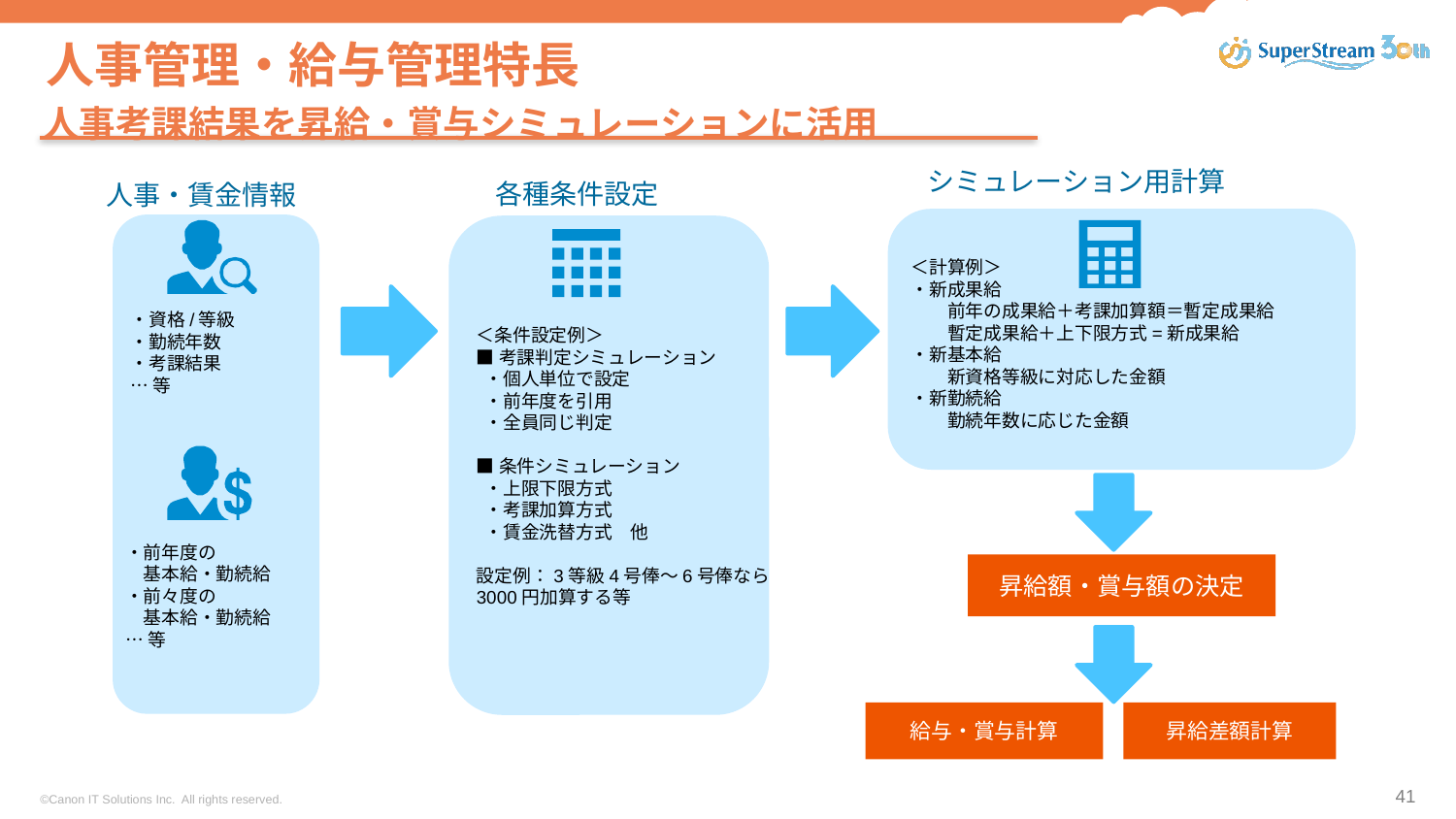

# 人事管理・給与管理特長
人事考課結果を昇給・賞与シミュレーションに活用

シミュレーション用計算
各種条件設定
人事・賃金情報

＜計算例＞
・新成果給
　　前年の成果給＋考課加算額＝暫定成果給
　　暫定成果給＋上下限方式=新成果給
・新基本給
　　新資格等級に対応した金額
・新勤続給
　　勤続年数に応じた金額

・資格/等級
・勤続年数
・考課結果
…等
＜条件設定例＞
■考課判定シミュレーション
 ・個人単位で設定
 ・前年度を引用
 ・全員同じ判定

■条件シミュレーション
 ・上限下限方式
 ・考課加算方式
 ・賃金洗替方式　他

設定例：3等級4号俸～6号俸なら3000円加算する等

・前年度の
　基本給・勤続給
・前々度の
　基本給・勤続給
…等
昇給額・賞与額の決定

給与・賞与計算
昇給差額計算
©Canon IT Solutions Inc.  All rights reserved.
41